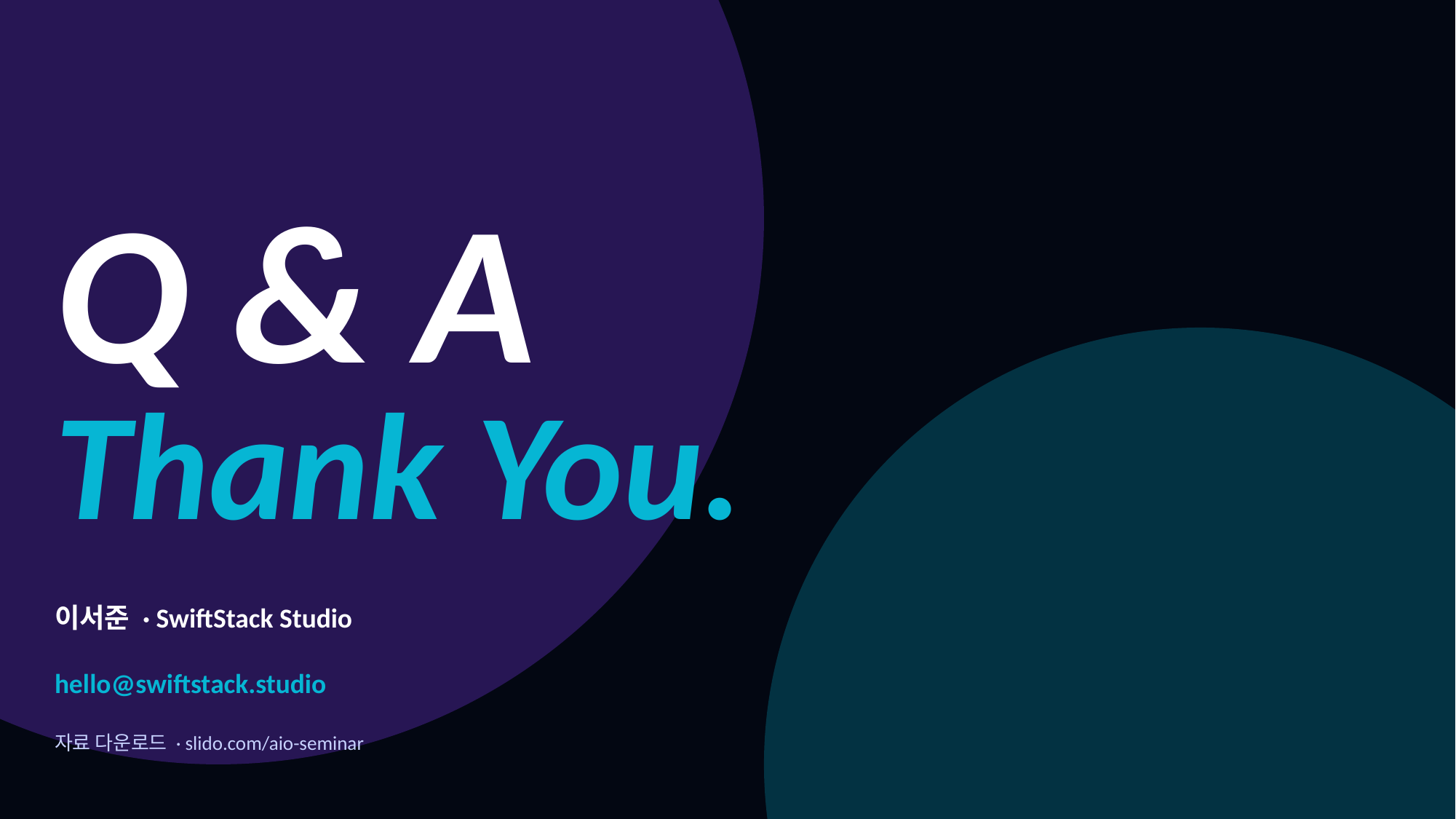

Q & A

Thank You.
이서준 · SwiftStack Studio
hello@swiftstack.studio
자료 다운로드 · slido.com/aio-seminar